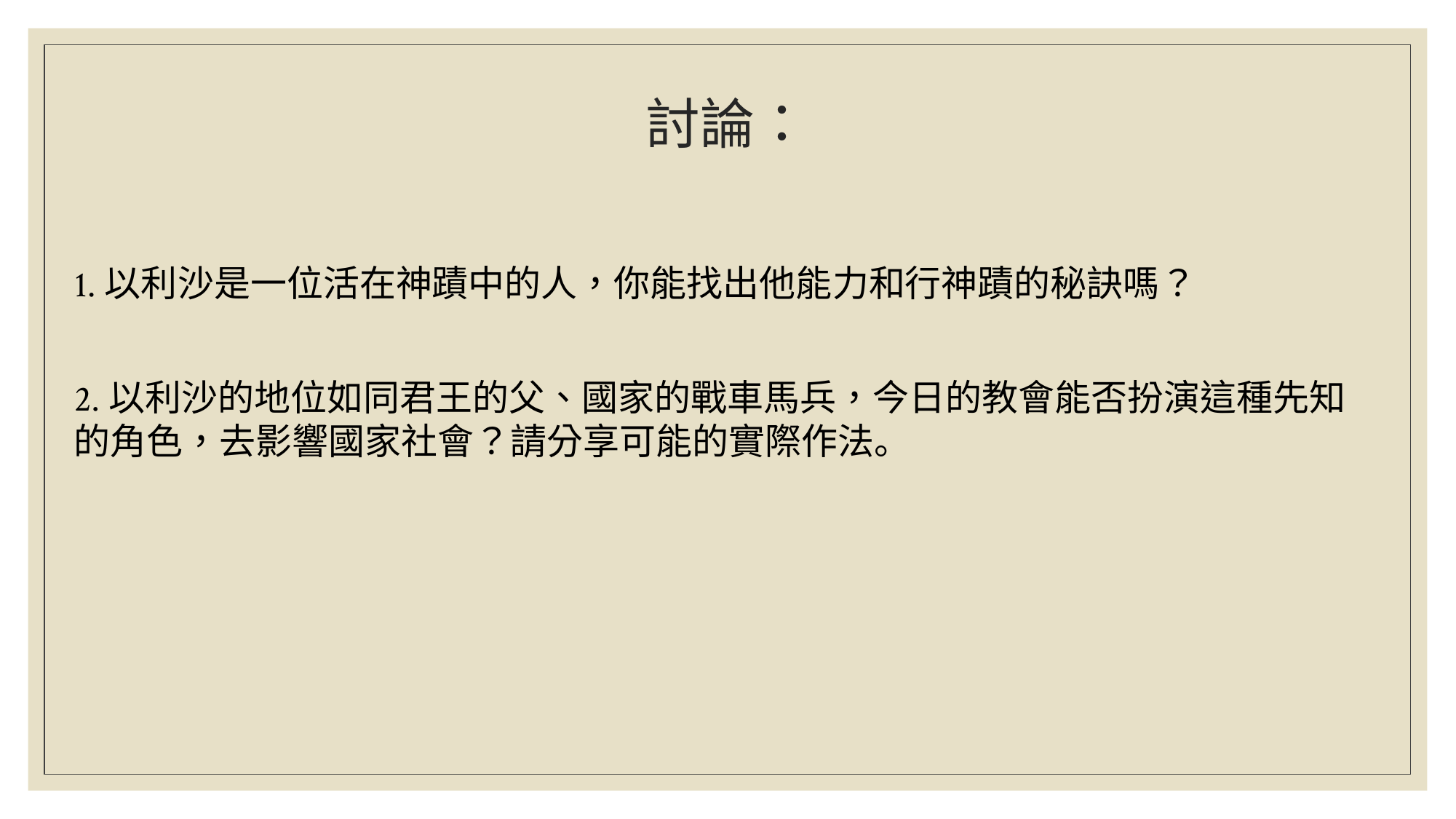

# 討論：

1.以利沙是一位活在神蹟中的人，你能找出他能力和行神蹟的秘訣嗎？

2.以利沙的地位如同君王的父、國家的戰車馬兵，今日的教會能否扮演這種先知的角色，去影響國家社會？請分享可能的實際作法。